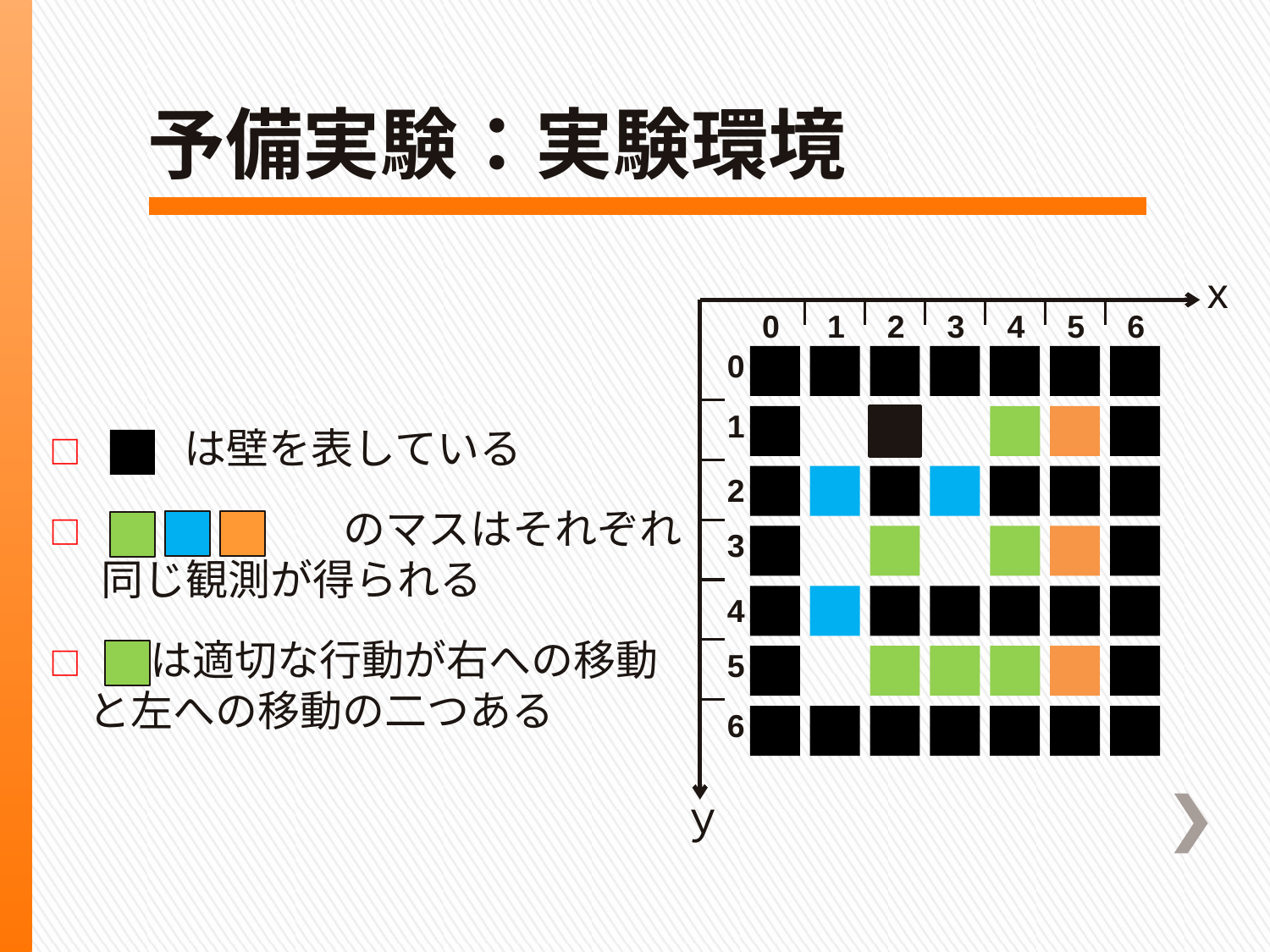

# 予備実験：実験環境
x
1
2
3
4
5
6
0

1
2
3
4
5
6
ｙ
0
□　　　は壁を表している

□　　　　　　　　のマスはそれぞれ
　 同じ観測が得られる

□　  は適切な行動が右への移動
   と左への移動の二つある